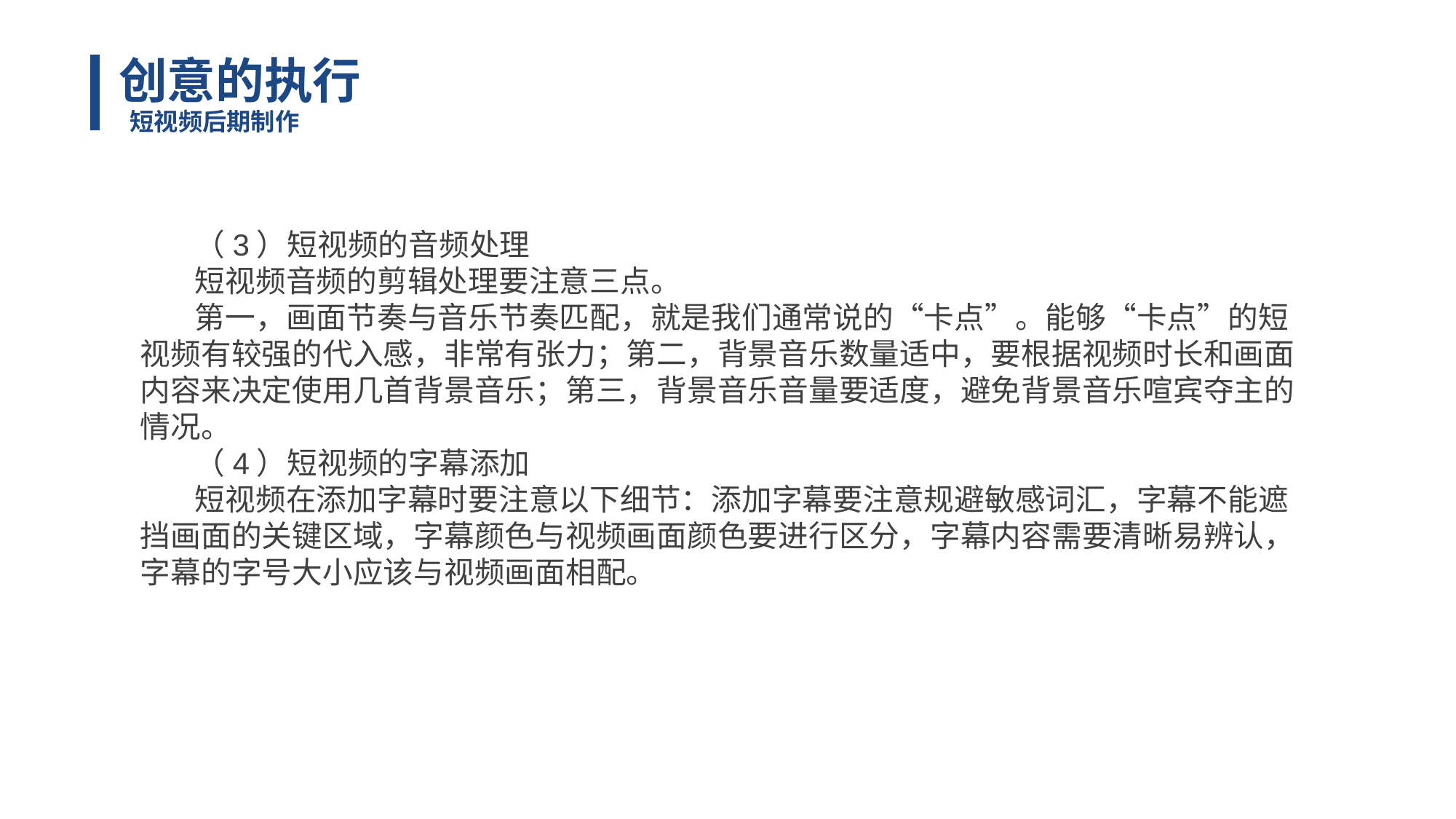

创意的执行
 短视频后期制作
（3）短视频的音频处理
短视频音频的剪辑处理要注意三点。
第一，画面节奏与音乐节奏匹配，就是我们通常说的“卡点”。能够“卡点”的短视频有较强的代入感，非常有张力；第二，背景音乐数量适中，要根据视频时长和画面内容来决定使用几首背景音乐；第三，背景音乐音量要适度，避免背景音乐喧宾夺主的情况。
（4）短视频的字幕添加
短视频在添加字幕时要注意以下细节：添加字幕要注意规避敏感词汇，字幕不能遮挡画面的关键区域，字幕颜色与视频画面颜色要进行区分，字幕内容需要清晰易辨认，字幕的字号大小应该与视频画面相配。